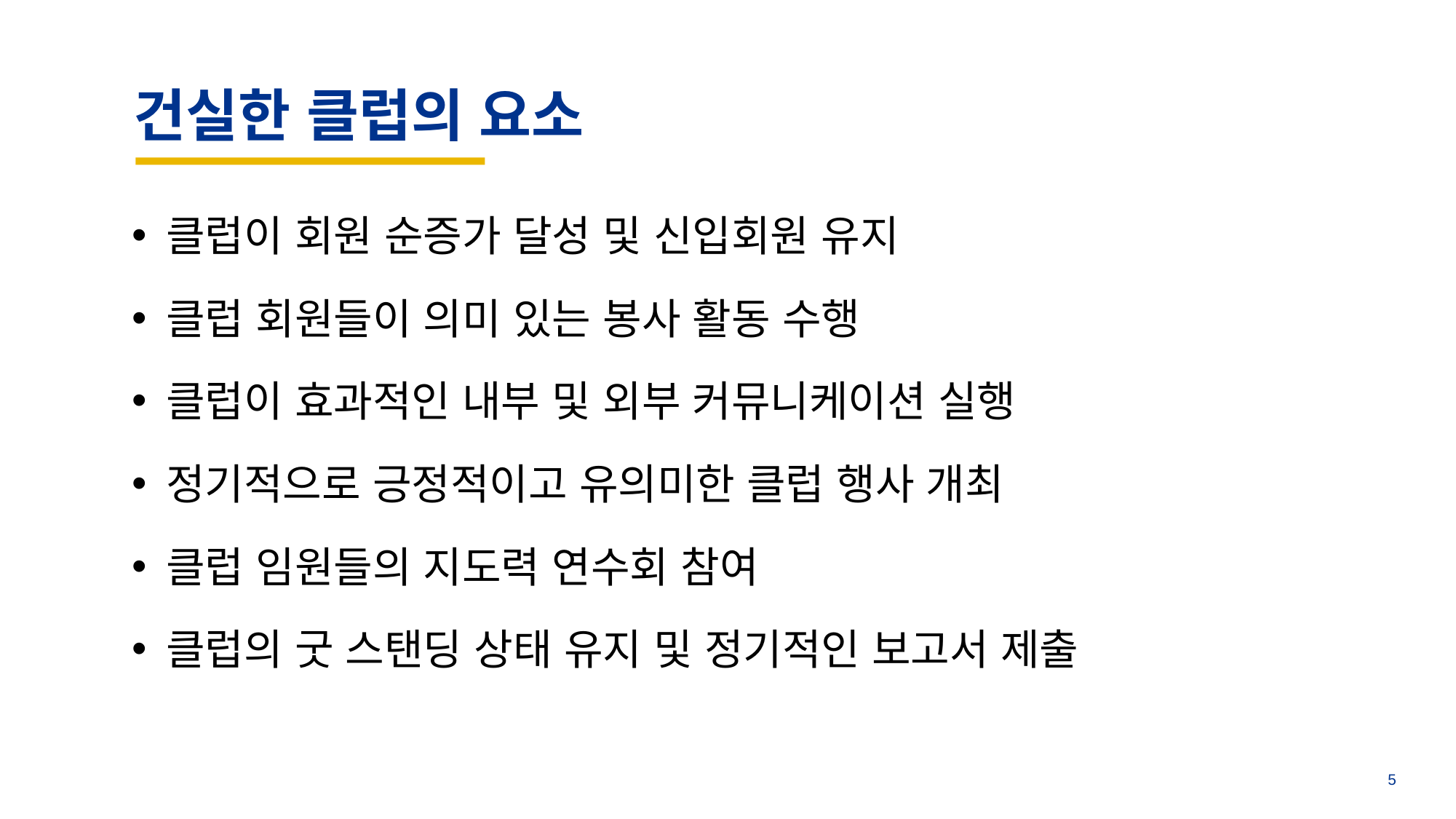

aa
건실한 클럽의 요소

클럽이 회원 순증가 달성 및 신입회원 유지
클럽 회원들이 의미 있는 봉사 활동 수행
클럽이 효과적인 내부 및 외부 커뮤니케이션 실행
정기적으로 긍정적이고 유의미한 클럽 행사 개최
클럽 임원들의 지도력 연수회 참여
클럽의 굿 스탠딩 상태 유지 및 정기적인 보고서 제출

5